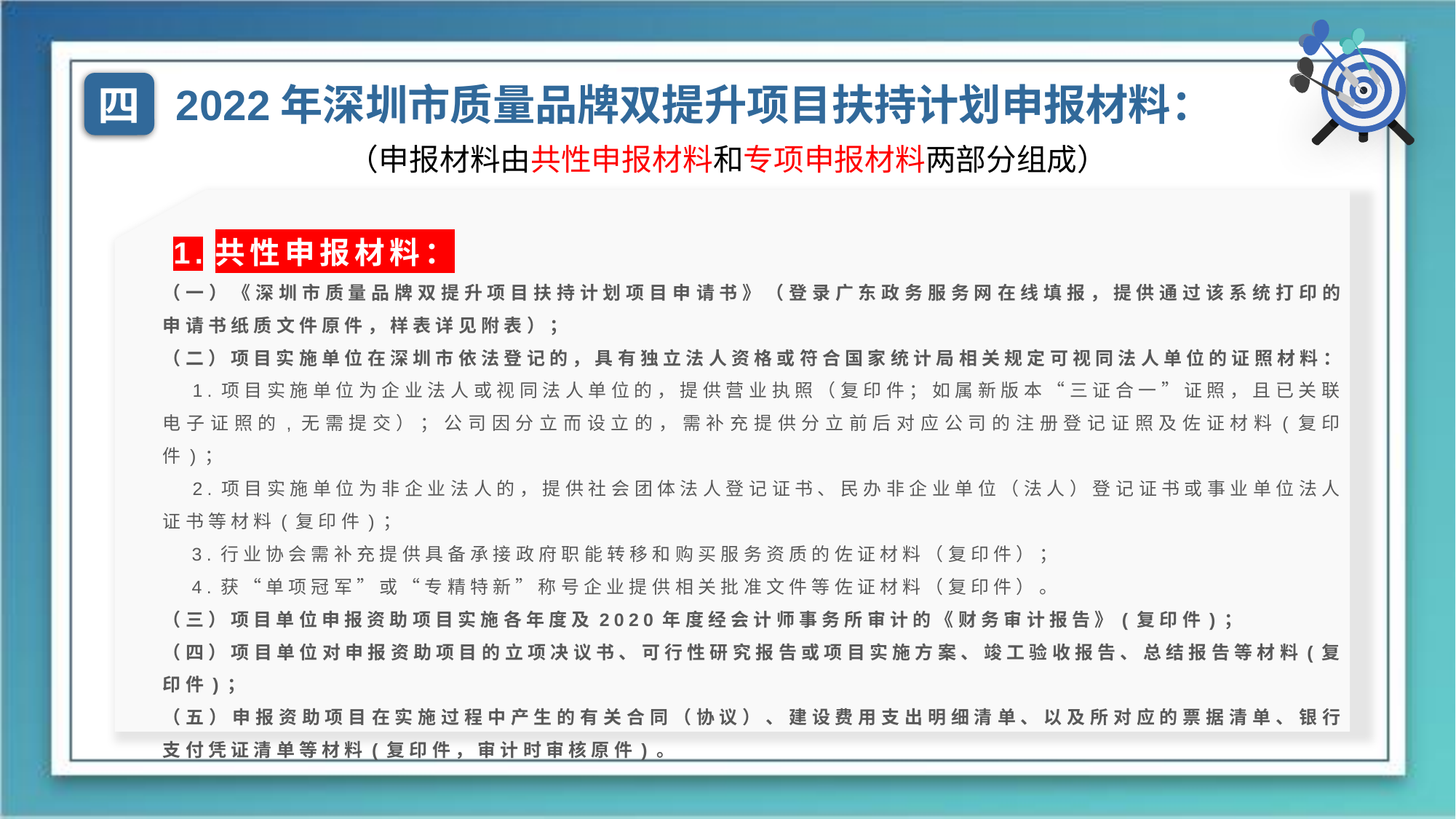

四
2022年深圳市质量品牌双提升项目扶持计划申报材料：
（申报材料由共性申报材料和专项申报材料两部分组成）

 1.共性申报材料：
（一）《深圳市质量品牌双提升项目扶持计划项目申请书》（登录广东政务服务网在线填报，提供通过该系统打印的申请书纸质文件原件，样表详见附表）；
（二）项目实施单位在深圳市依法登记的，具有独立法人资格或符合国家统计局相关规定可视同法人单位的证照材料：
   1.项目实施单位为企业法人或视同法人单位的，提供营业执照（复印件；如属新版本“三证合一”证照，且已关联电子证照的,无需提交）；公司因分立而设立的，需补充提供分立前后对应公司的注册登记证照及佐证材料(复印件)；
   2.项目实施单位为非企业法人的，提供社会团体法人登记证书、民办非企业单位（法人）登记证书或事业单位法人证书等材料(复印件)；
   3.行业协会需补充提供具备承接政府职能转移和购买服务资质的佐证材料（复印件）；
   4.获“单项冠军”或“专精特新”称号企业提供相关批准文件等佐证材料（复印件）。
（三）项目单位申报资助项目实施各年度及2020年度经会计师事务所审计的《财务审计报告》(复印件)；
（四）项目单位对申报资助项目的立项决议书、可行性研究报告或项目实施方案、竣工验收报告、总结报告等材料(复印件)；
（五）申报资助项目在实施过程中产生的有关合同（协议）、建设费用支出明细清单、以及所对应的票据清单、银行支付凭证清单等材料(复印件，审计时审核原件)。